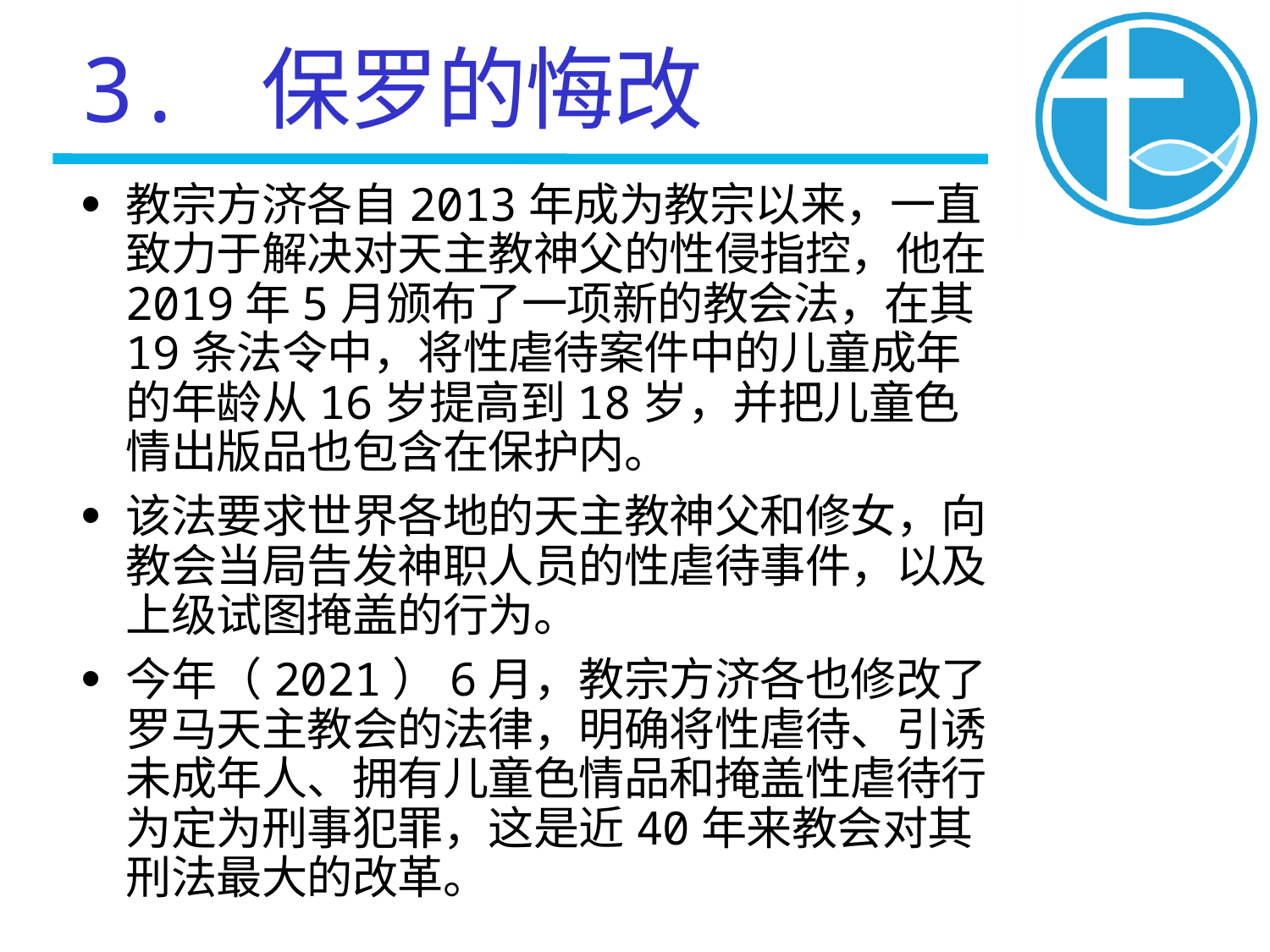

# 3. 保罗的悔改
教宗方济各自2013年成为教宗以来，一直致力于解决对天主教神父的性侵指控，他在2019年5月颁布了一项新的教会法，在其19条法令中，将性虐待案件中的儿童成年的年龄从16岁提高到18岁，并把儿童色情出版品也包含在保护内。
该法要求世界各地的天主教神父和修女，向教会当局告发神职人员的性虐待事件，以及上级试图掩盖的行为。
今年（2021）6月，教宗方济各也修改了罗马天主教会的法律，明确将性虐待、引诱未成年人、拥有儿童色情品和掩盖性虐待行为定为刑事犯罪，这是近40年来教会对其刑法最大的改革。